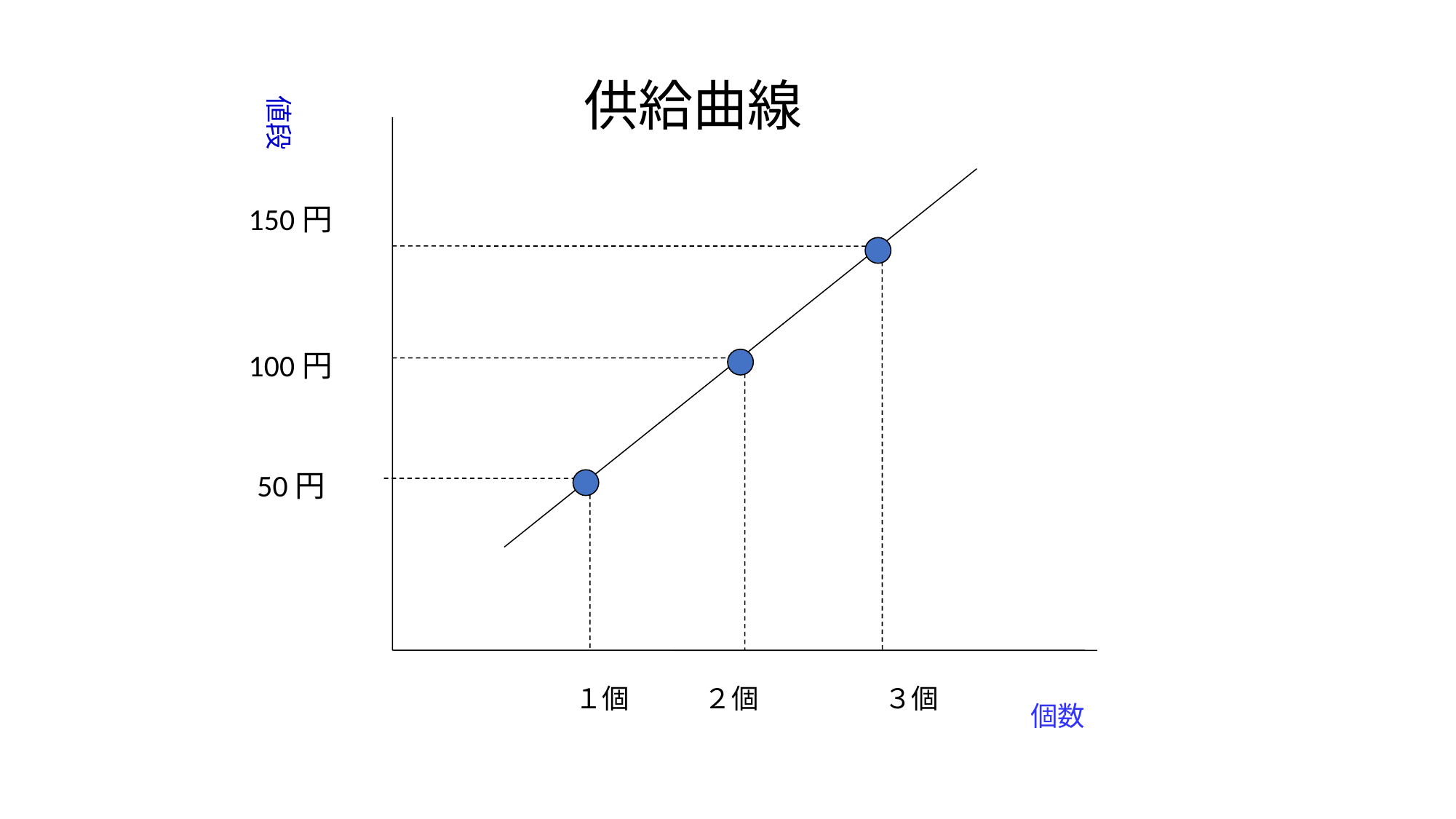

供給曲線
値段

150円

100円

50円

１個
２個
３個

個数